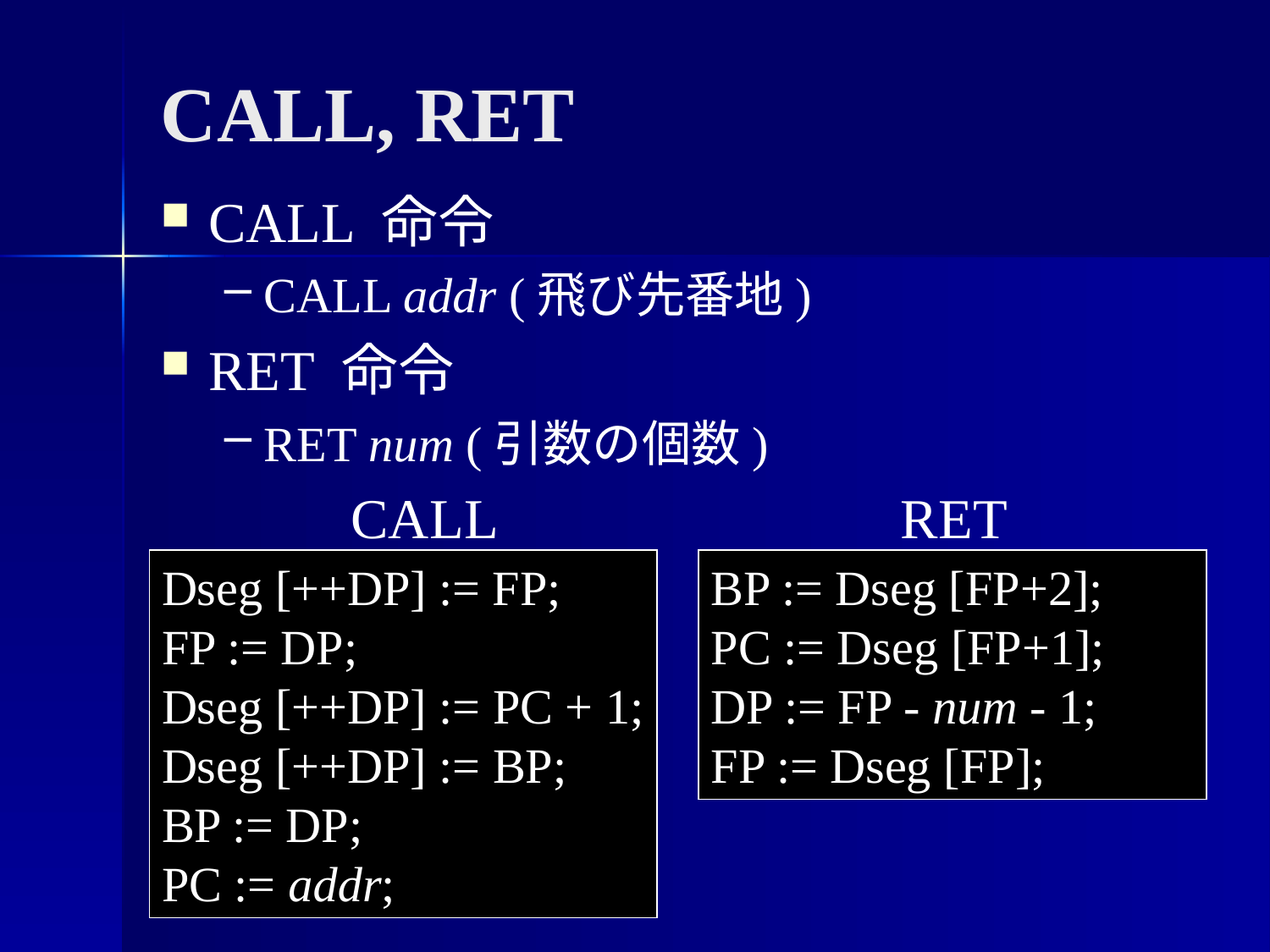

CALL, RET
CALL 命令
CALL addr (飛び先番地)
RET 命令
RET num (引数の個数)
CALL
RET
Dseg [++DP] := FP;
FP := DP;
Dseg [++DP] := PC + 1;
Dseg [++DP] := BP;
BP := DP;
PC := addr;
BP := Dseg [FP+2];
PC := Dseg [FP+1];
DP := FP - num - 1;
FP := Dseg [FP];